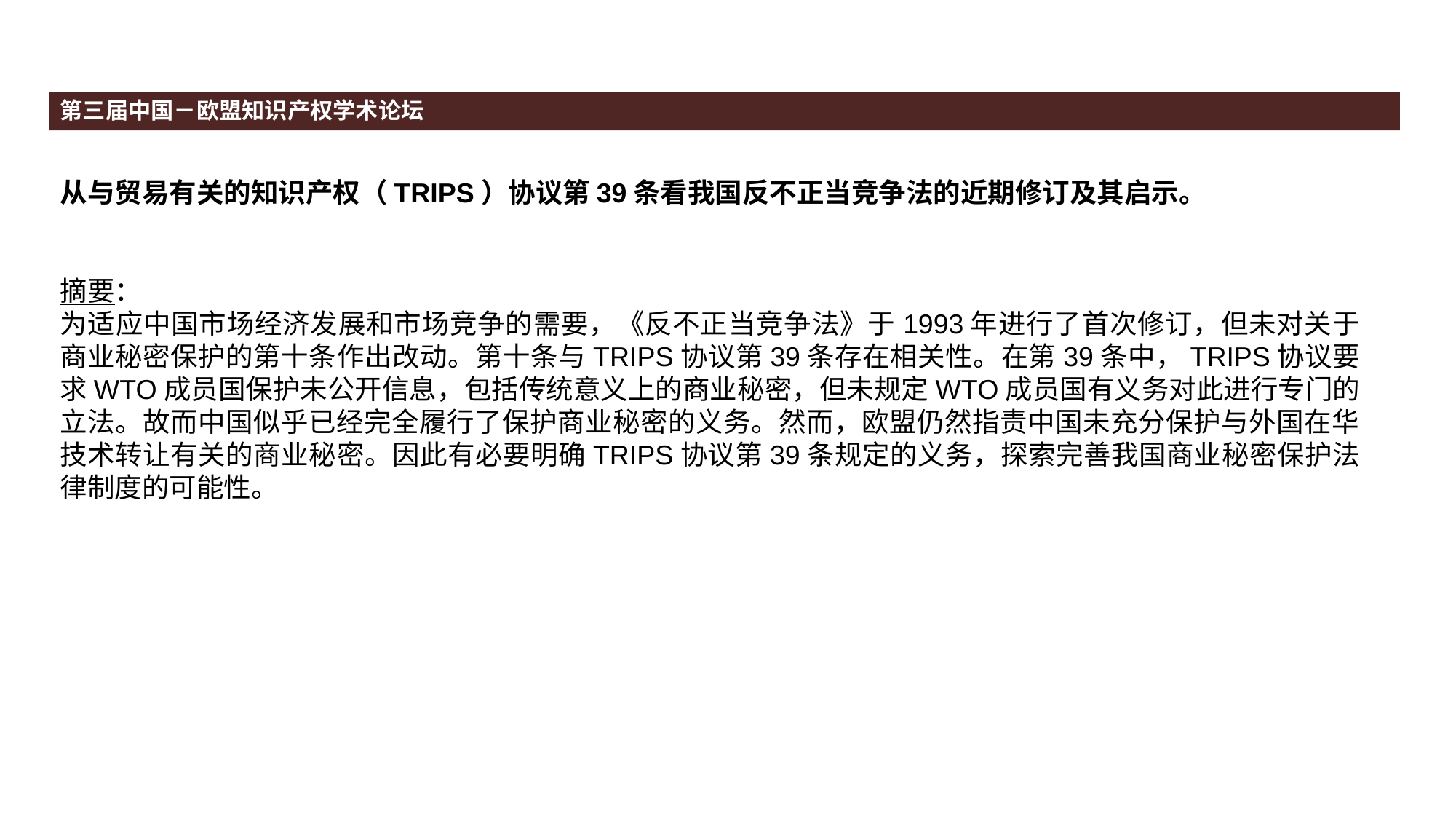

第三届中国－欧盟知识产权学术论坛
从与贸易有关的知识产权（TRIPS）协议第39条看我国反不正当竞争法的近期修订及其启示。

摘要：
为适应中国市场经济发展和市场竞争的需要，《反不正当竞争法》于1993年进行了首次修订，但未对关于商业秘密保护的第十条作出改动。第十条与TRIPS协议第39条存在相关性。在第39条中，TRIPS协议要求WTO成员国保护未公开信息，包括传统意义上的商业秘密，但未规定WTO成员国有义务对此进行专门的立法。故而中国似乎已经完全履行了保护商业秘密的义务。然而，欧盟仍然指责中国未充分保护与外国在华技术转让有关的商业秘密。因此有必要明确TRIPS协议第39条规定的义务，探索完善我国商业秘密保护法律制度的可能性。